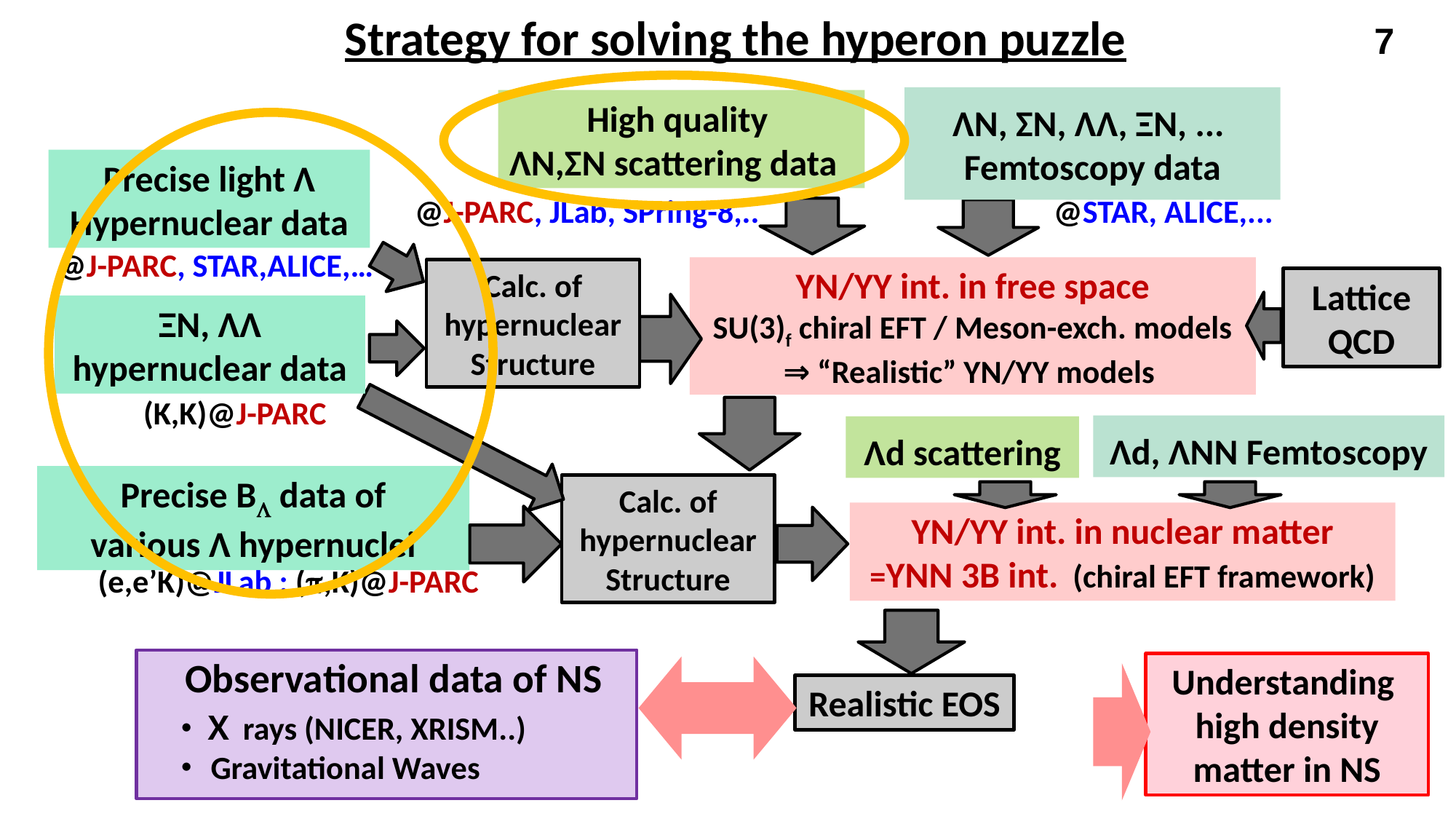

7
Strategy for solving the hyperon puzzle

ΛN, ΣN, ΛΛ, ΞN, ...
Femtoscopy data

@STAR, ALICE,...

High quality
ΛN,ΣN scattering data
@J-PARC, JLab, SPring-8,..

Precise light Λ
Hypernuclear data
Calc. of hypernuclear Structure

ΞN, ΛΛ hypernuclear data

@J-PARC, STAR,ALICE,…
(K,K)@J-PARC
YN/YY int. in free space
SU(3)f chiral EFT / Meson-exch. models
⇒ “Realistic” YN/YY models
Lattice QCD

Λd, ΛNN Femtoscopy

Λd scattering

Precise BΛ data of
various Λ hypernuclei
(e,e’K)@JLab ; (π,K)@J-PARC

Calc. of hypernuclear Structure

YN/YY int. in nuclear matter
=YNN 3B int.  (chiral EFT framework)

Realistic EOS

Observational data of NS

・Ｘrays (NICER, XRISM..)
・Gravitational Waves
Understanding
high density matter in NS